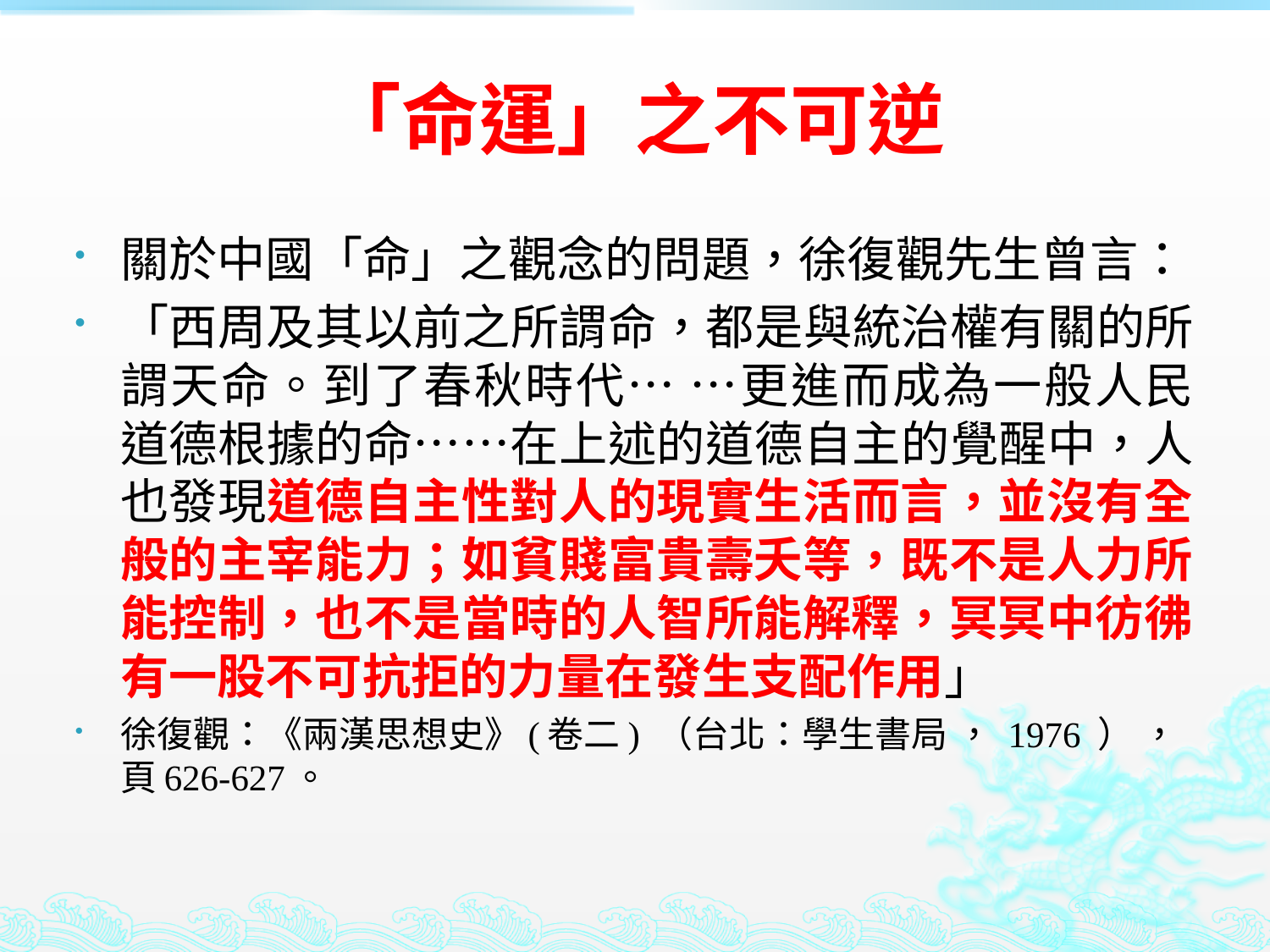

# 「命運」之不可逆
關於中國「命」之觀念的問題，徐復觀先生曾言：
「西周及其以前之所謂命，都是與統治權有關的所謂天命。到了春秋時代… …更進而成為一般人民道德根據的命……在上述的道德自主的覺醒中，人也發現道德自主性對人的現實生活而言，並沒有全般的主宰能力；如貧賤富貴壽夭等，既不是人力所能控制，也不是當時的人智所能解釋，冥冥中彷彿有一股不可抗拒的力量在發生支配作用」
徐復觀：《兩漢思想史》(卷二) （台北：學生書局 ， 1976 ） ，頁626-627。